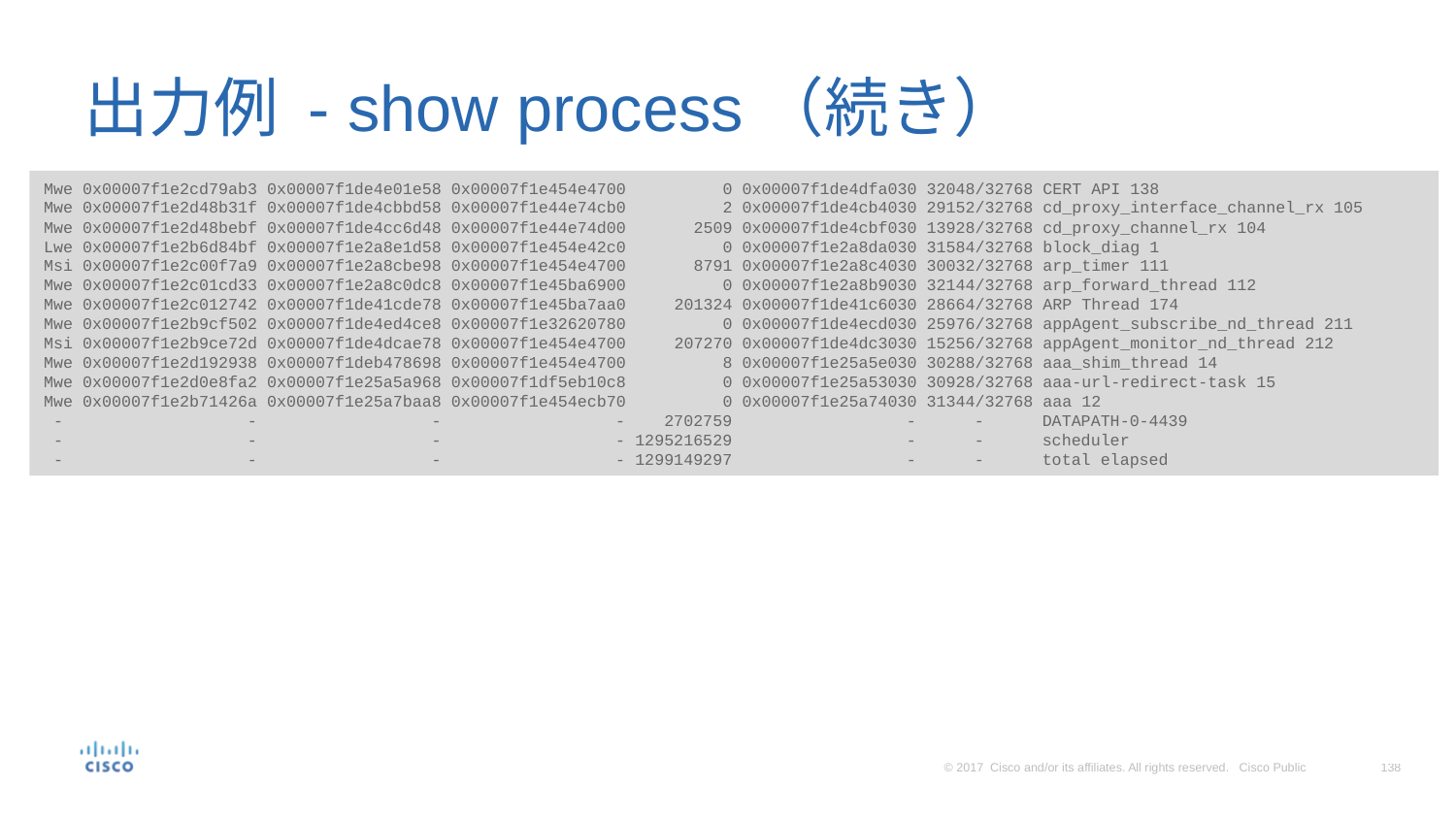

# 出力例 - show process（続き）
Mwe 0x00007f1e2cd79ab3 0x00007f1de4e01e58 0x00007f1e454e4700          0 0x00007f1de4dfa030 32048/32768 CERT API 138
Mwe 0x00007f1e2d48b31f 0x00007f1de4cbbd58 0x00007f1e44e74cb0          2 0x00007f1de4cb4030 29152/32768 cd_proxy_interface_channel_rx 105
Mwe 0x00007f1e2d48bebf 0x00007f1de4cc6d48 0x00007f1e44e74d00       2509 0x00007f1de4cbf030 13928/32768 cd_proxy_channel_rx 104
Lwe 0x00007f1e2b6d84bf 0x00007f1e2a8e1d58 0x00007f1e454e42c0          0 0x00007f1e2a8da030 31584/32768 block_diag 1
Msi 0x00007f1e2c00f7a9 0x00007f1e2a8cbe98 0x00007f1e454e4700       8791 0x00007f1e2a8c4030 30032/32768 arp_timer 111
Mwe 0x00007f1e2c01cd33 0x00007f1e2a8c0dc8 0x00007f1e45ba6900          0 0x00007f1e2a8b9030 32144/32768 arp_forward_thread 112
Mwe 0x00007f1e2c012742 0x00007f1de41cde78 0x00007f1e45ba7aa0     201324 0x00007f1de41c6030 28664/32768 ARP Thread 174
Mwe 0x00007f1e2b9cf502 0x00007f1de4ed4ce8 0x00007f1e32620780          0 0x00007f1de4ecd030 25976/32768 appAgent_subscribe_nd_thread 211
Msi 0x00007f1e2b9ce72d 0x00007f1de4dcae78 0x00007f1e454e4700     207270 0x00007f1de4dc3030 15256/32768 appAgent_monitor_nd_thread 212
Mwe 0x00007f1e2d192938 0x00007f1deb478698 0x00007f1e454e4700          8 0x00007f1e25a5e030 30288/32768 aaa_shim_thread 14
Mwe 0x00007f1e2d0e8fa2 0x00007f1e25a5a968 0x00007f1df5eb10c8          0 0x00007f1e25a53030 30928/32768 aaa-url-redirect-task 15
Mwe 0x00007f1e2b71426a 0x00007f1e25a7baa8 0x00007f1e454ecb70          0 0x00007f1e25a74030 31344/32768 aaa 12
 -                   -                  -                  -    2702759                  -      -      DATAPATH-0-4439
 -                   -                  -                  - 1295216529                  -      -      scheduler
 -                   -                  -                  - 1299149297                  -      -      total elapsed